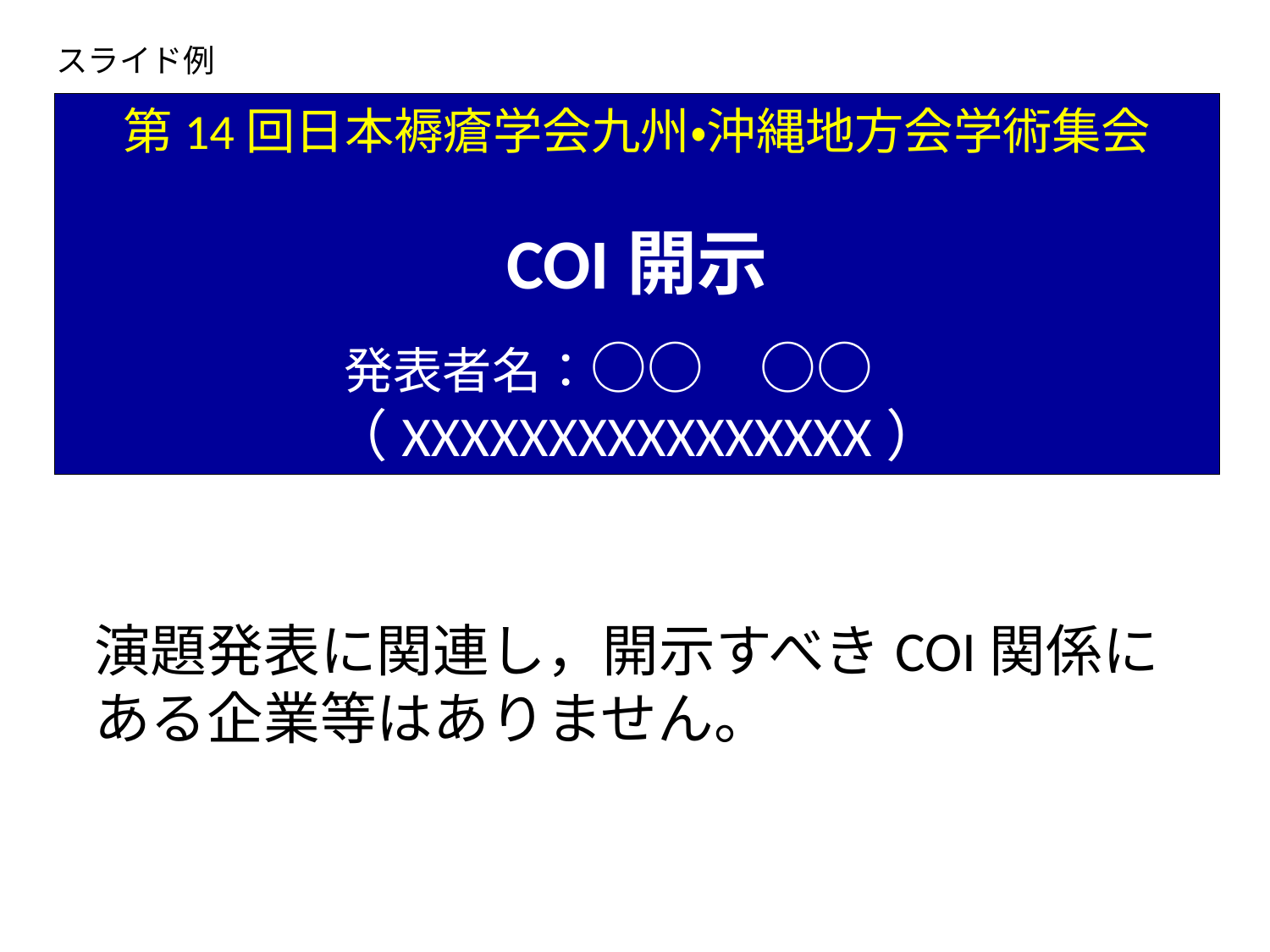

スライド例
第14回日本褥瘡学会九州・沖縄地方会学術集会

COI開示

発表者名：○○　○○　（XXXXXXXXXXXXXXXX）
演題発表に関連し，開示すべきCOI関係にある企業等はありません。